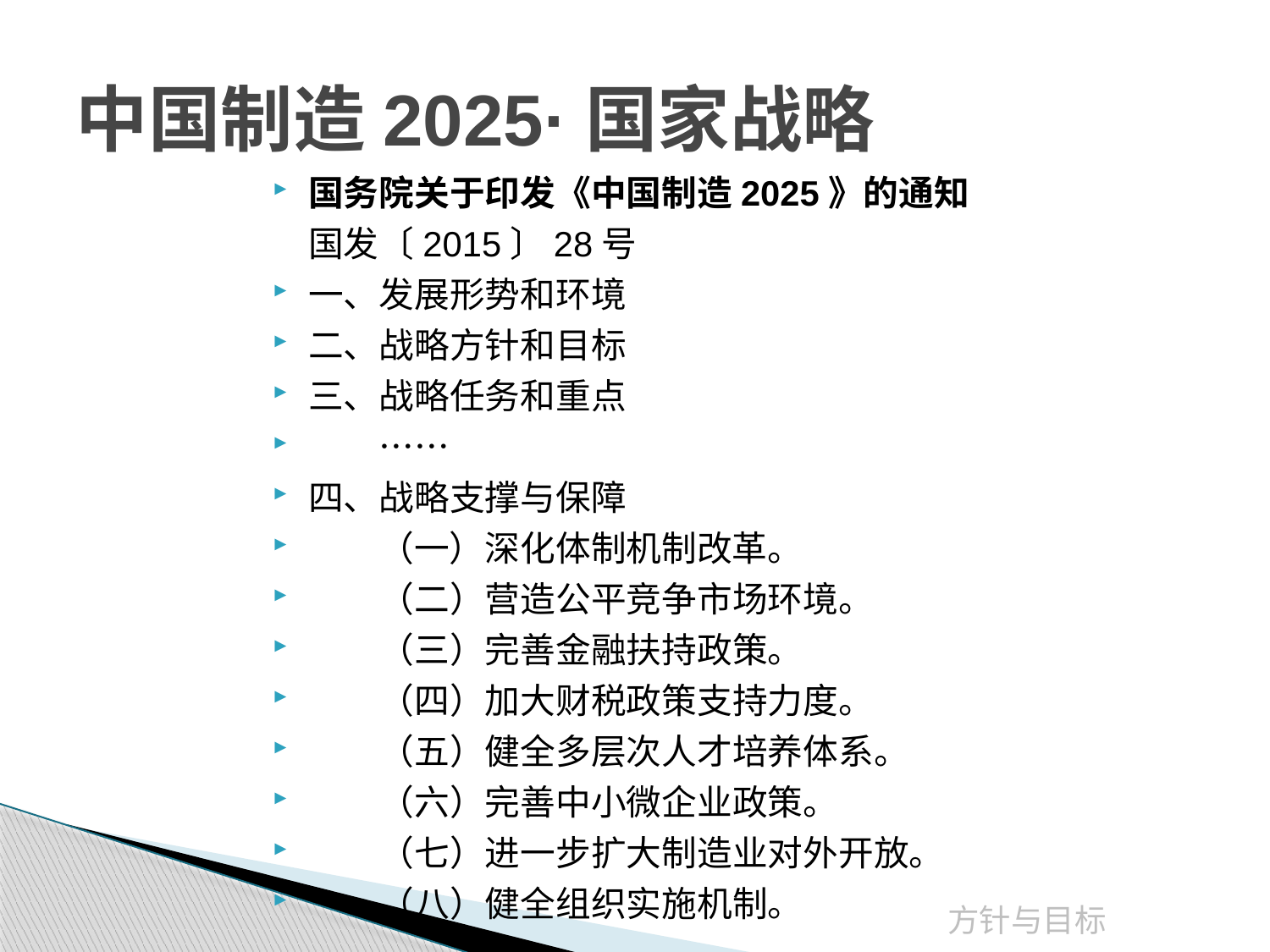

# 中国制造2025·国家战略
国务院关于印发《中国制造2025》的通知
国发〔2015〕28号
一、发展形势和环境
二、战略方针和目标
三、战略任务和重点
　　……
四、战略支撑与保障
　　（一）深化体制机制改革。
　　（二）营造公平竞争市场环境。
　　（三）完善金融扶持政策。
　　（四）加大财税政策支持力度。
　　（五）健全多层次人才培养体系。
　　（六）完善中小微企业政策。
　　（七）进一步扩大制造业对外开放。
　　（八）健全组织实施机制。

方针与目标